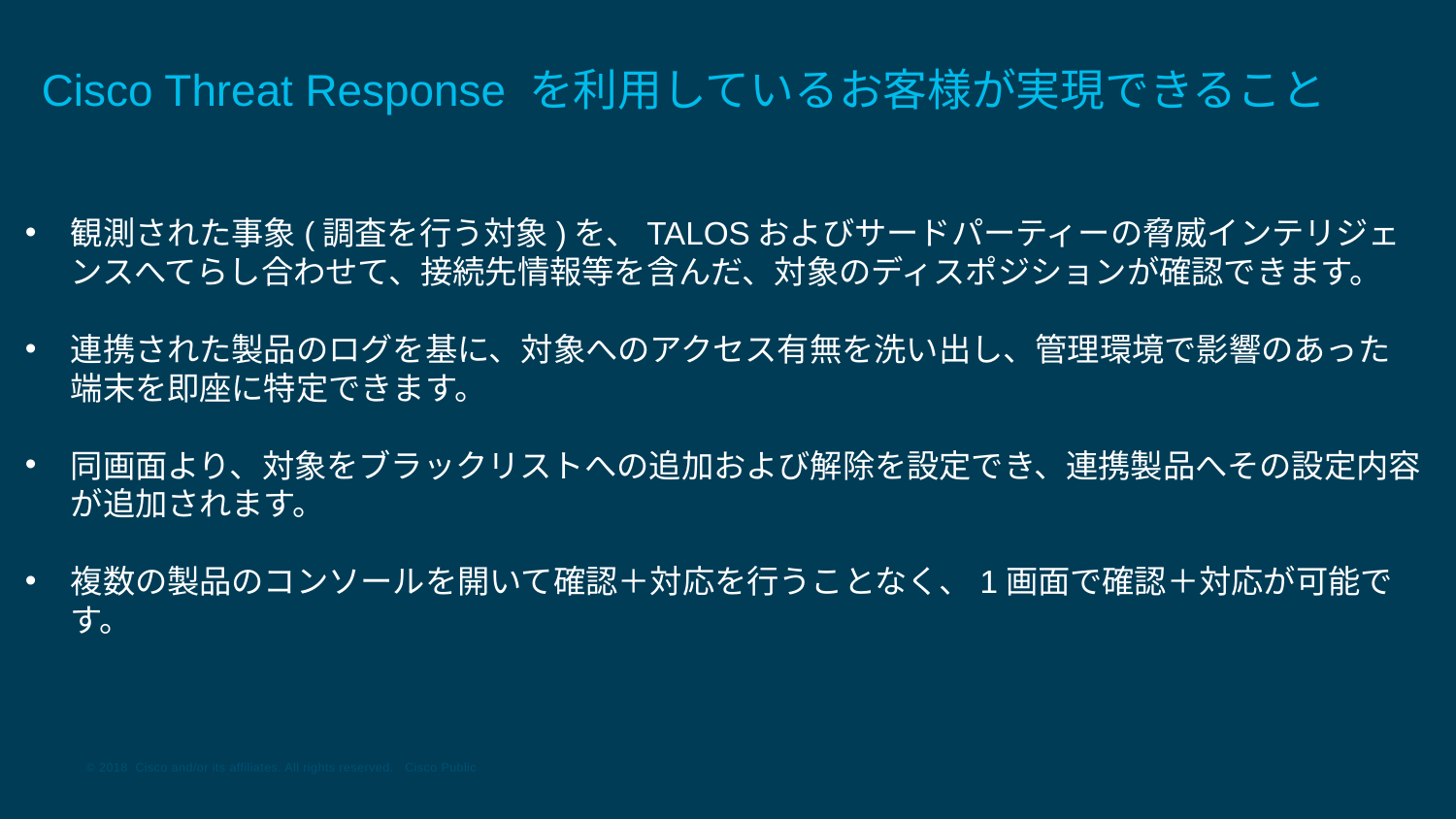

# Cisco Threat Response を利用しているお客様が実現できること

観測された事象(調査を行う対象)を、TALOSおよびサードパーティーの脅威インテリジェンスへてらし合わせて、接続先情報等を含んだ、対象のディスポジションが確認できます。

連携された製品のログを基に、対象へのアクセス有無を洗い出し、管理環境で影響のあった　端末を即座に特定できます。

同画面より、対象をブラックリストへの追加および解除を設定でき、連携製品へその設定内容が追加されます。

複数の製品のコンソールを開いて確認＋対応を行うことなく、1画面で確認＋対応が可能です。